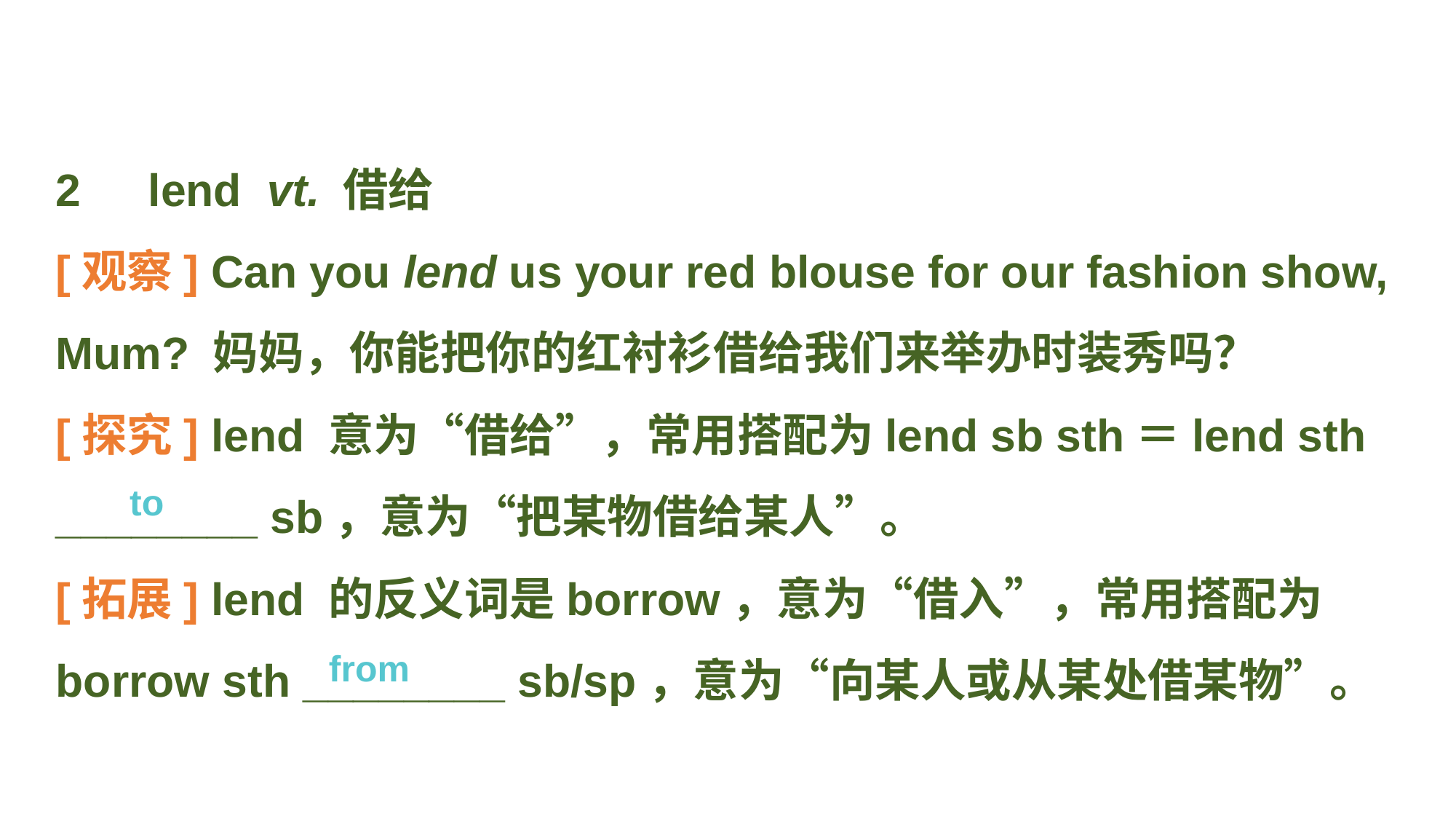

2　lend  vt. 借给
[观察] Can you lend us your red blouse for our fashion show, Mum? 妈妈，你能把你的红衬衫借给我们来举办时装秀吗？
[探究] lend 意为“借给”，常用搭配为lend sb sth＝lend sth ________ sb，意为“把某物借给某人”。
[拓展] lend 的反义词是borrow，意为“借入”，常用搭配为borrow sth ________ sb/sp，意为“向某人或从某处借某物”。

to
from